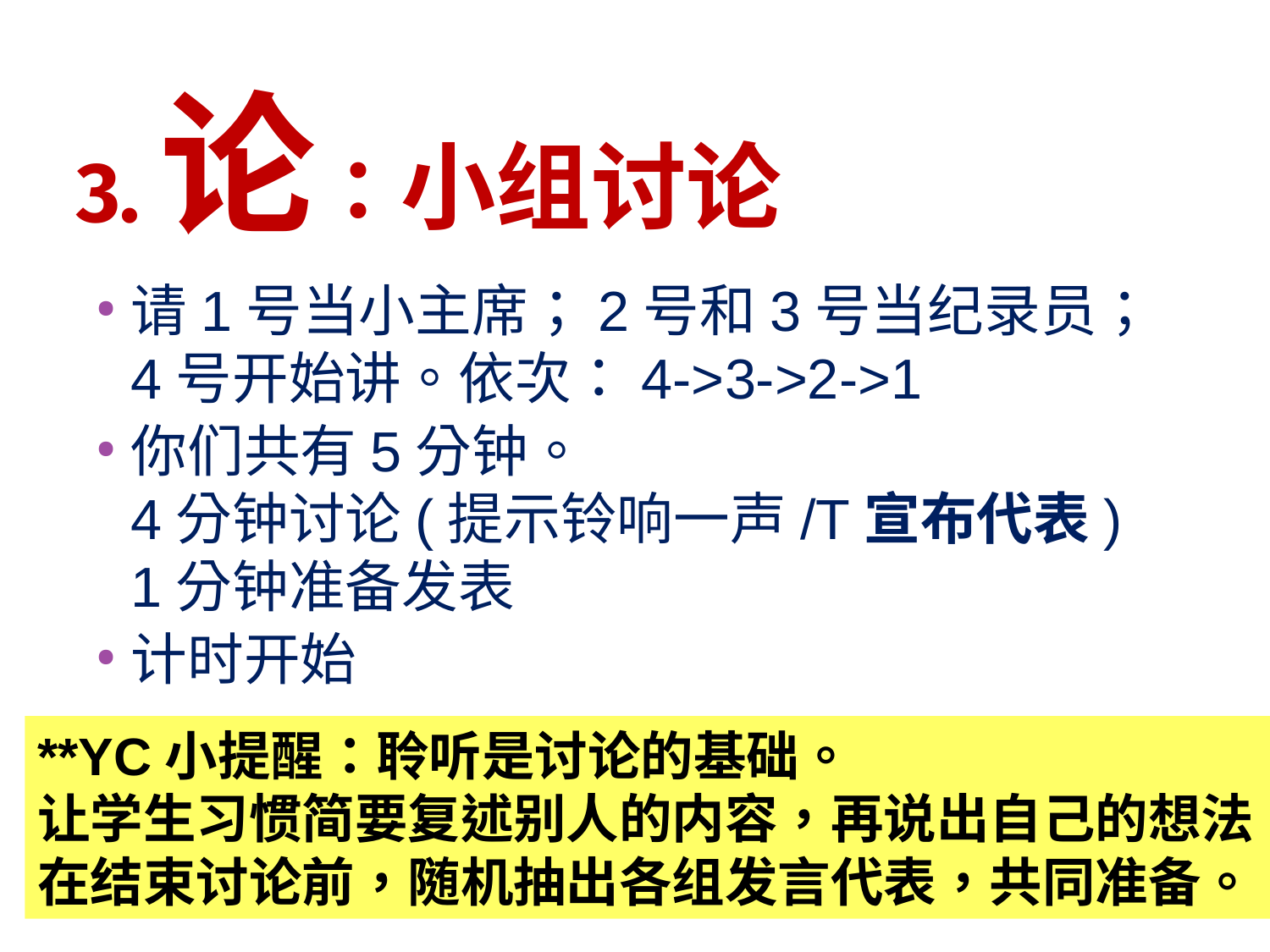

# 3.论：小组讨论
请1号当小主席；2号和3号当纪录员；4号开始讲。依次：4->3->2->1
你们共有5分钟。
4分钟讨论(提示铃响一声/T宣布代表)
1分钟准备发表
计时开始
**YC小提醒：聆听是讨论的基础。
让学生习惯简要复述别人的内容，再说出自己的想法
在结束讨论前，随机抽出各组发言代表，共同准备。